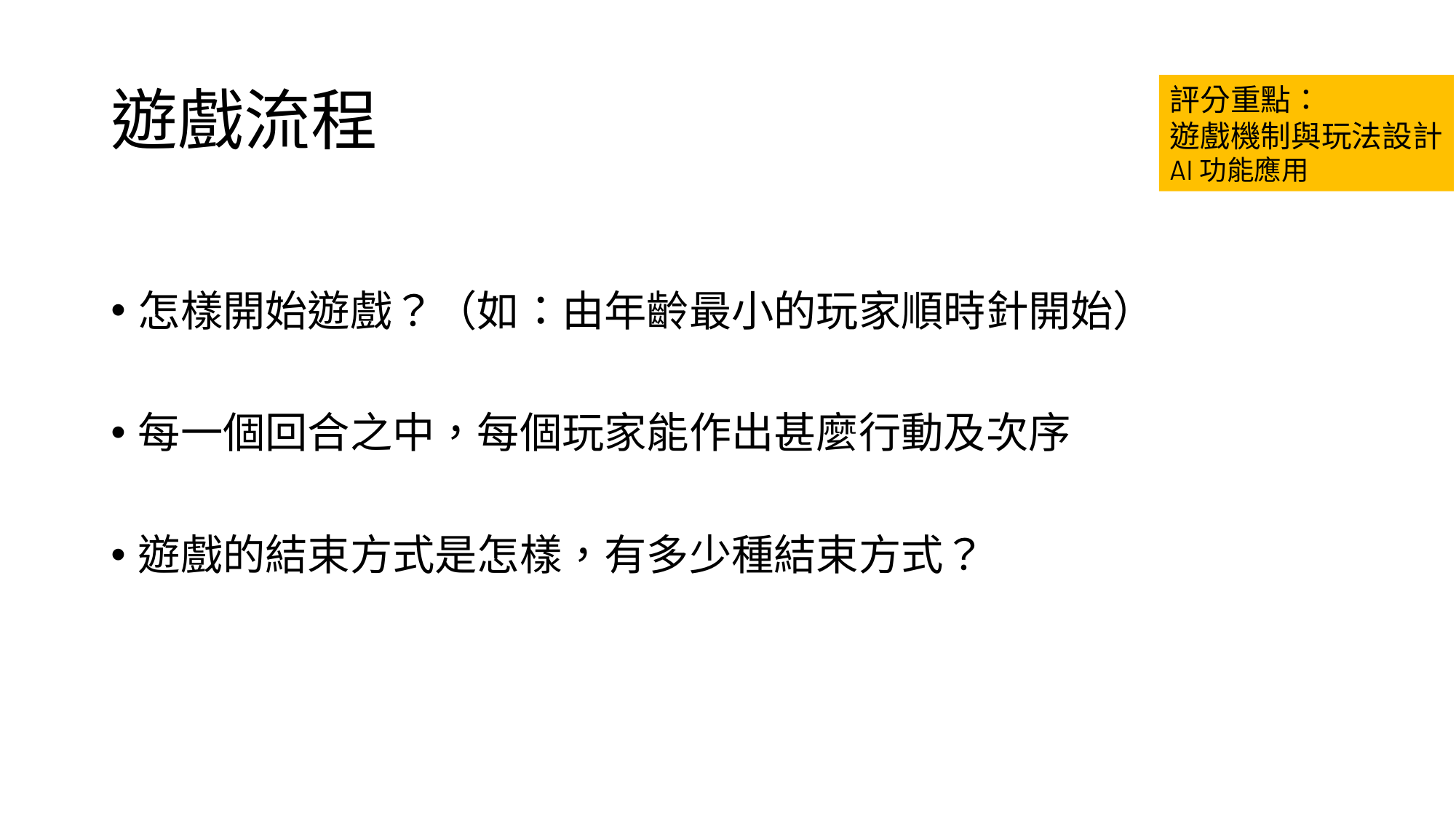

# 遊戲流程
評分重點：
遊戲機制與玩法設計
AI功能應用

怎樣開始遊戲？（如：由年齡最小的玩家順時針開始）

每一個回合之中，每個玩家能作出甚麼行動及次序

遊戲的結束方式是怎樣，有多少種結束方式？